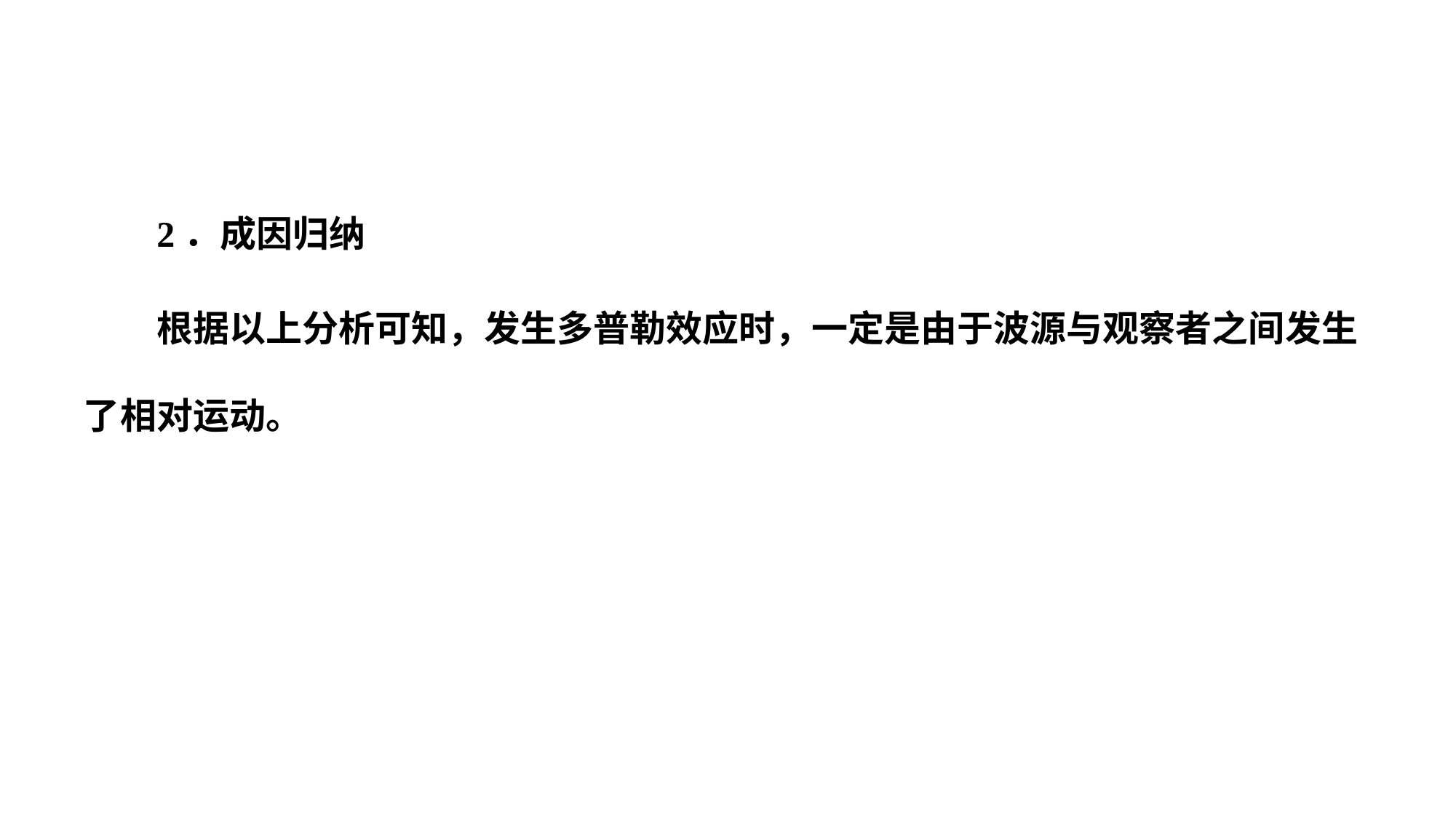

2．成因归纳
根据以上分析可知，发生多普勒效应时，一定是由于波源与观察者之间发生了相对运动。